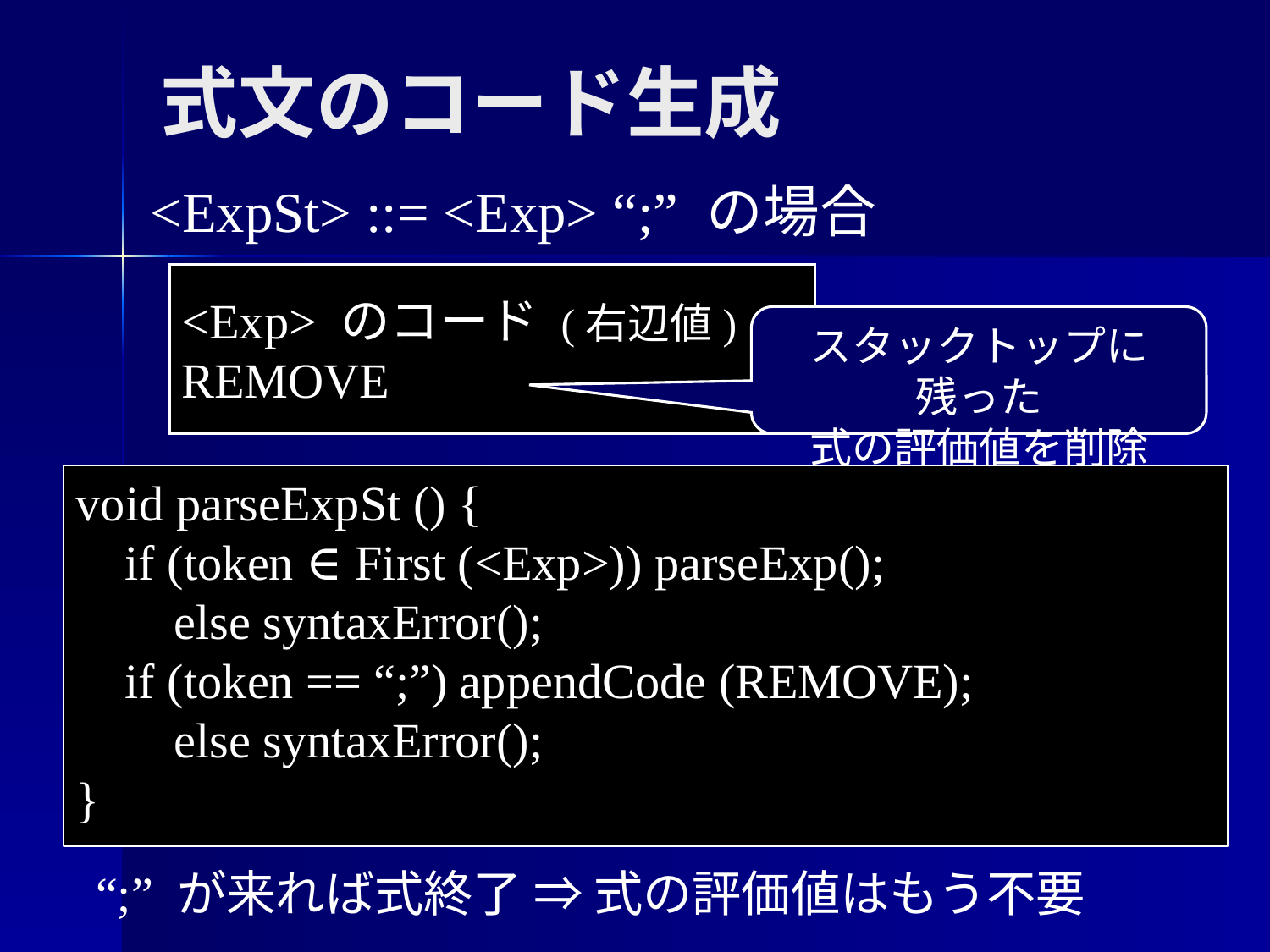

式文のコード生成
<ExpSt> ::= <Exp> “;” の場合
<Exp> のコード (右辺値)
REMOVE
スタックトップに残った
式の評価値を削除
void parseExpSt () {
    if (token ∈ First (<Exp>)) parseExp();
        else syntaxError();
    if (token == “;”) appendCode (REMOVE);
        else syntaxError();
}
“;” が来れば式終了 ⇒ 式の評価値はもう不要